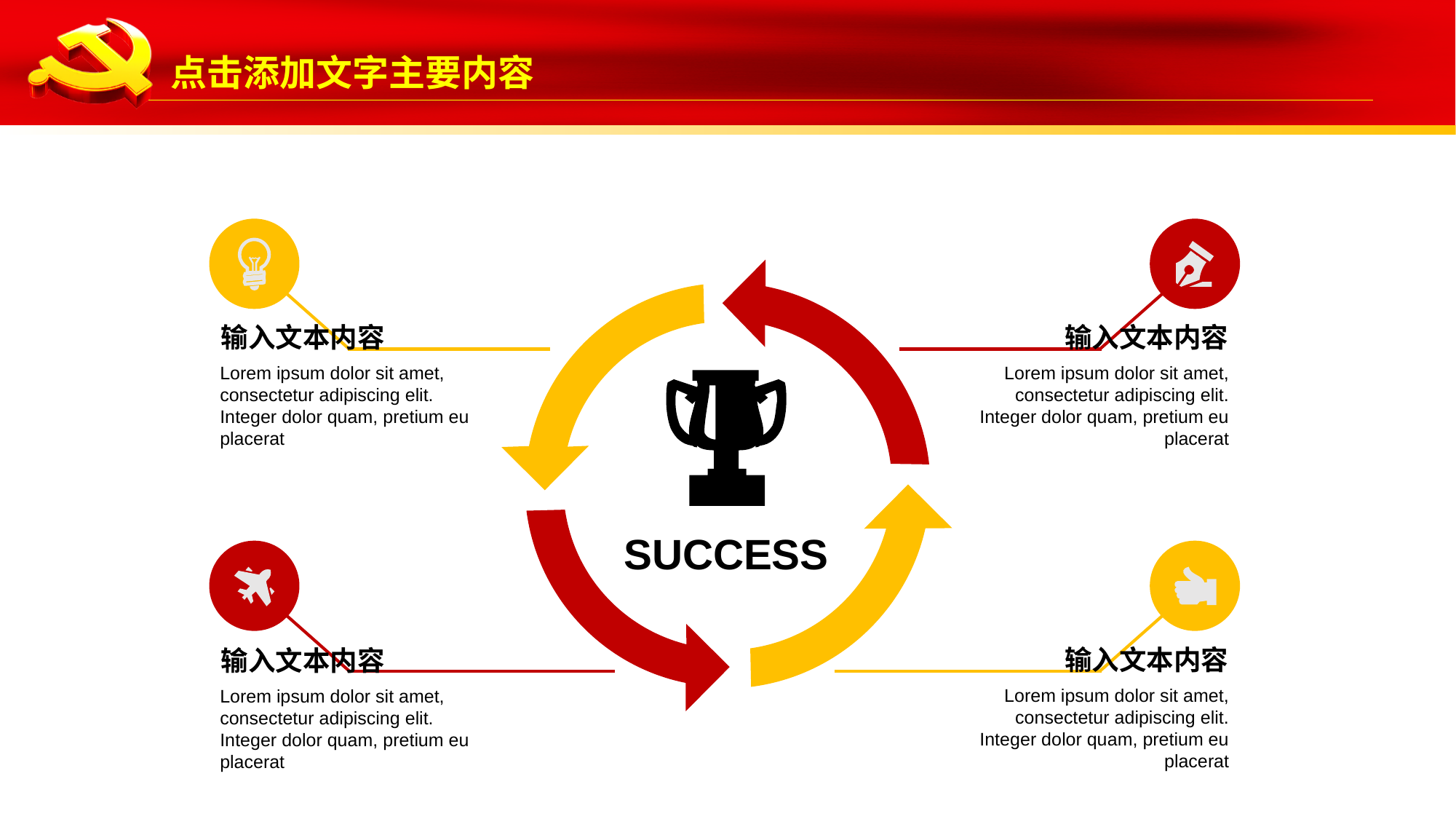

输入文本内容
Lorem ipsum dolor sit amet, consectetur adipiscing elit. Integer dolor quam, pretium eu placerat
输入文本内容
Lorem ipsum dolor sit amet, consectetur adipiscing elit. Integer dolor quam, pretium eu placerat

SUCCESS

输入文本内容
Lorem ipsum dolor sit amet, consectetur adipiscing elit. Integer dolor quam, pretium eu placerat
输入文本内容
Lorem ipsum dolor sit amet, consectetur adipiscing elit. Integer dolor quam, pretium eu placerat